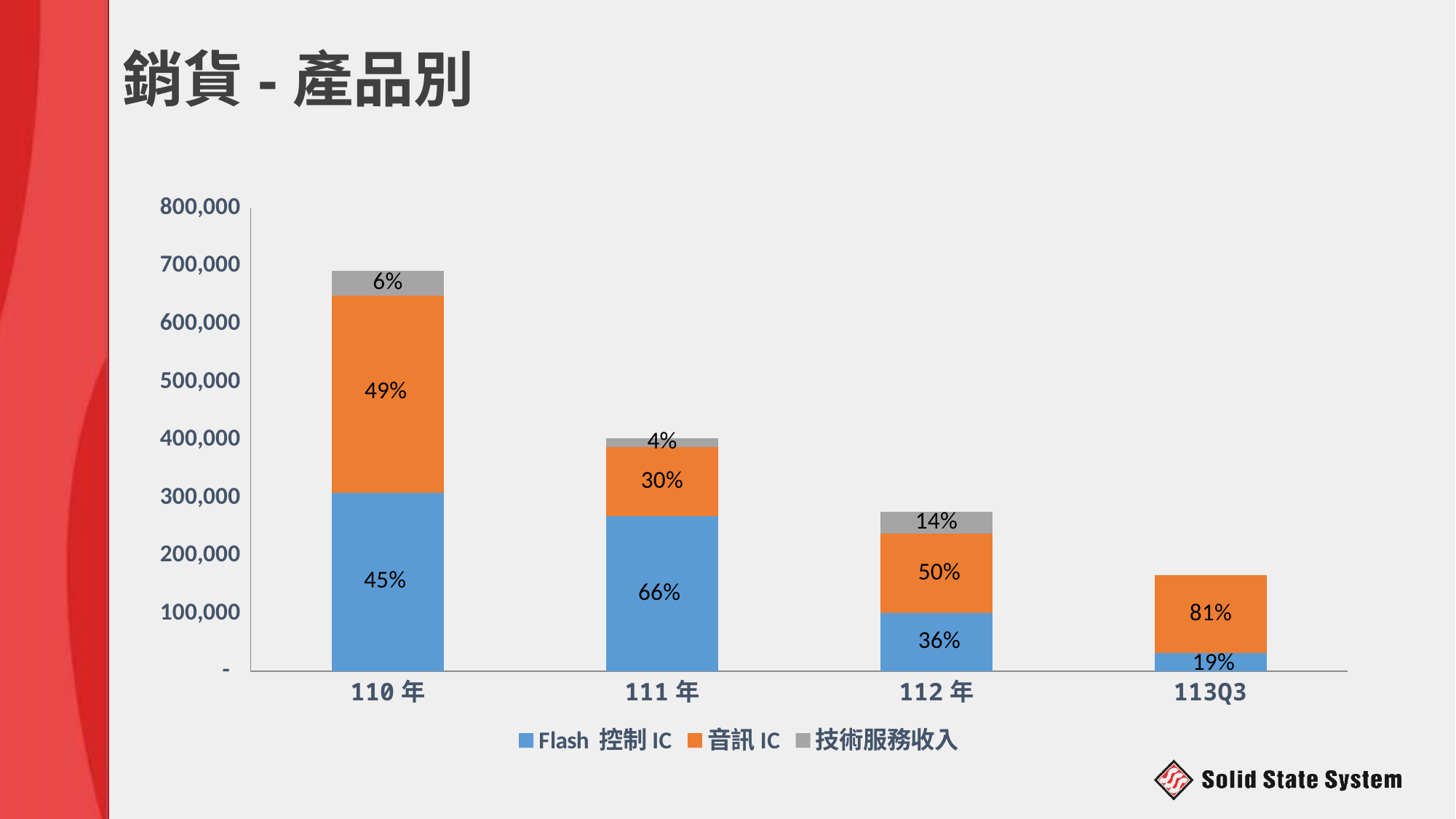

# 銷貨-產品別

### Chart

| Category | Flash 控制IC | 音訊IC | 技術服務收入 |
|---|---|---|---|
| 110年 | 308320.0 | 340226.0 | 43806.0 |
| 111年 | 267357.0 | 119622.0 | 15626.0 |
| 112年 | 100251.0 | 137850.0 | 37540.0 |
| 113Q3 | 30917.0 | 135178.0 | 0.0 |